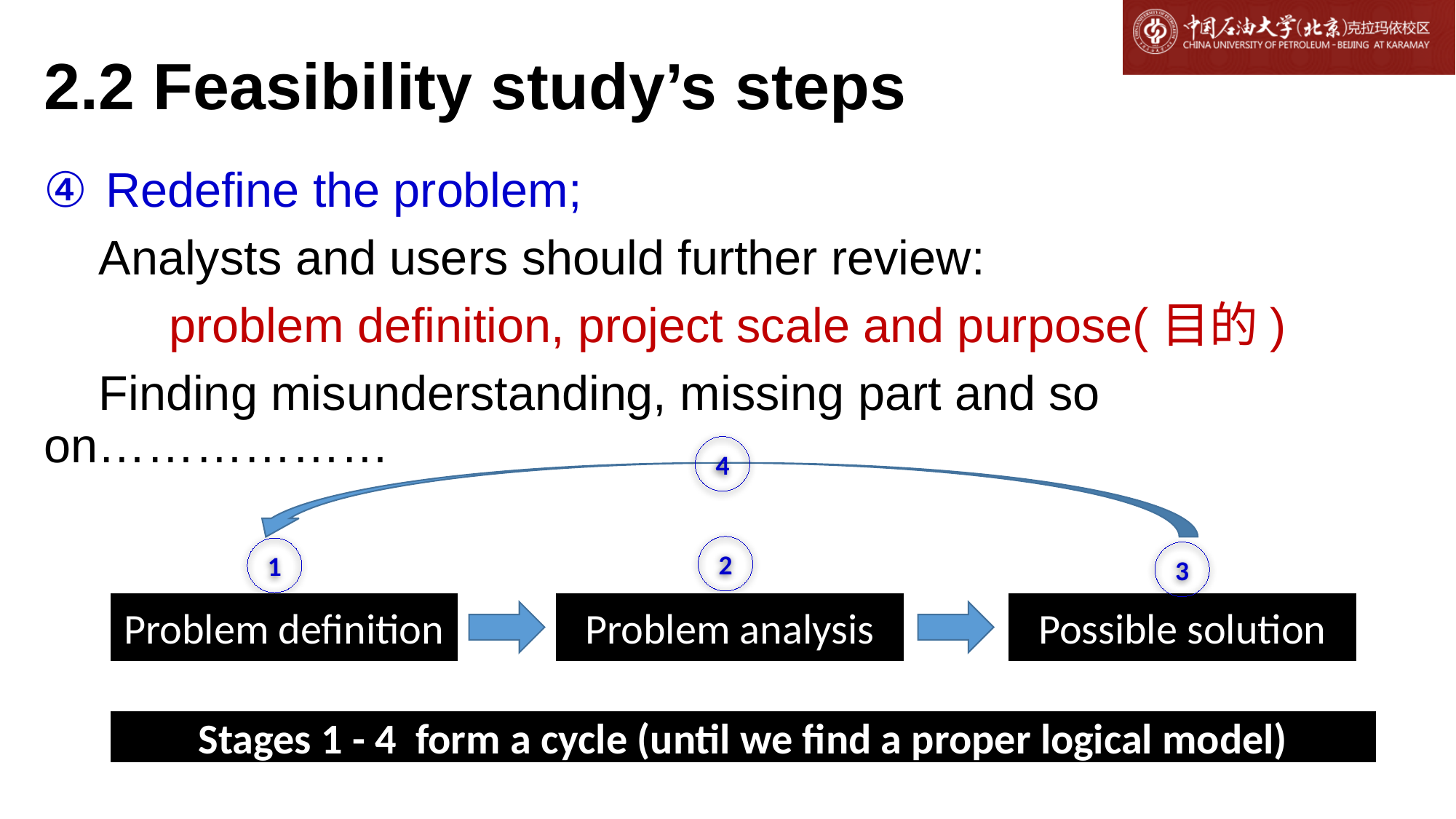

# 2.2 Feasibility study’s steps
Redefine the problem;
Analysts and users should further review:
problem definition, project scale and purpose(目的)
Finding misunderstanding, missing part and so on………………

4

2
1
3
Problem analysis
Problem definition
Possible solution

Stages 1 - 4  form a cycle (until we find a proper logical model)